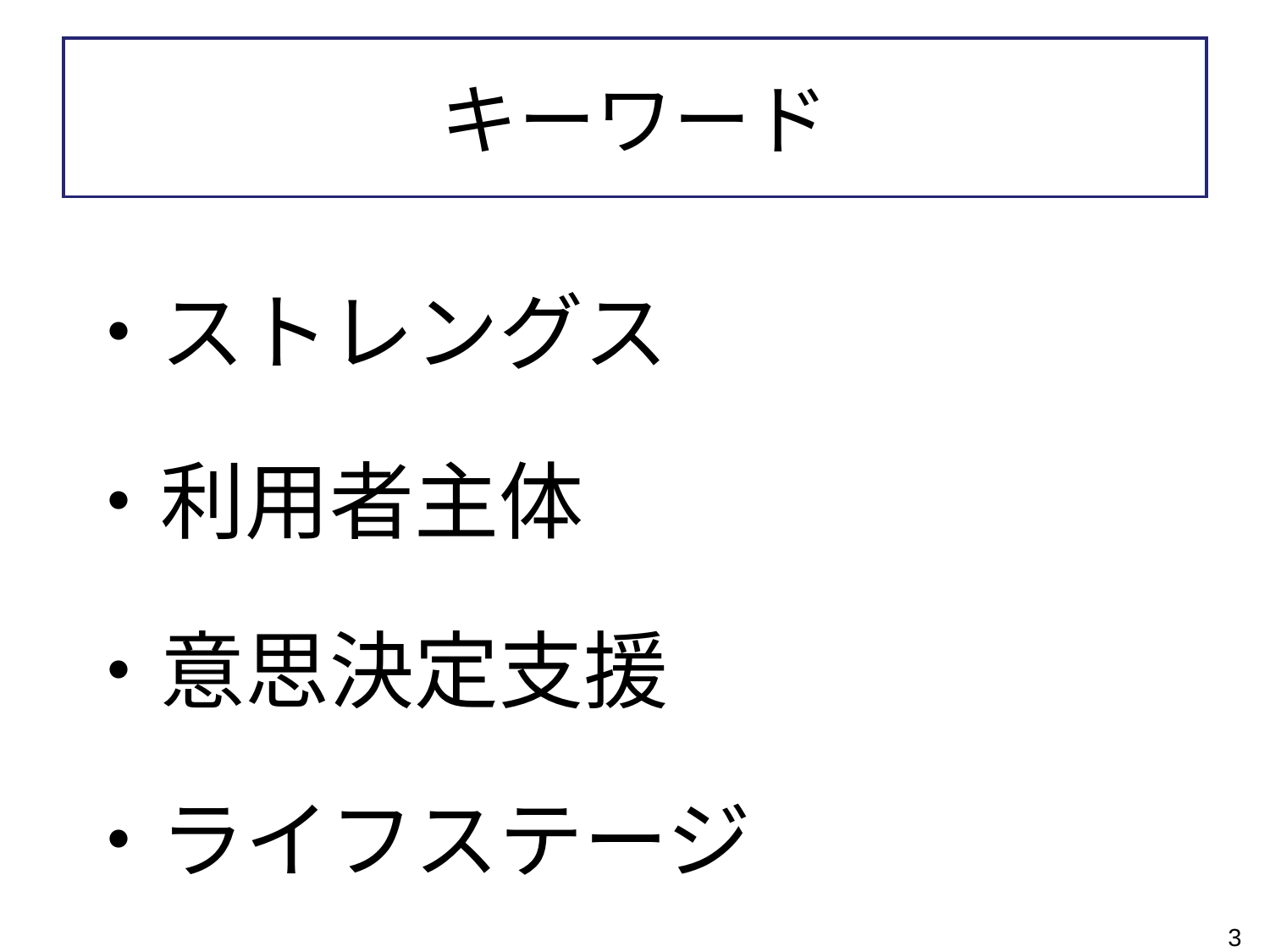

# キーワード
・ストレングス
・利用者主体
・意思決定支援
・ライフステージ
3